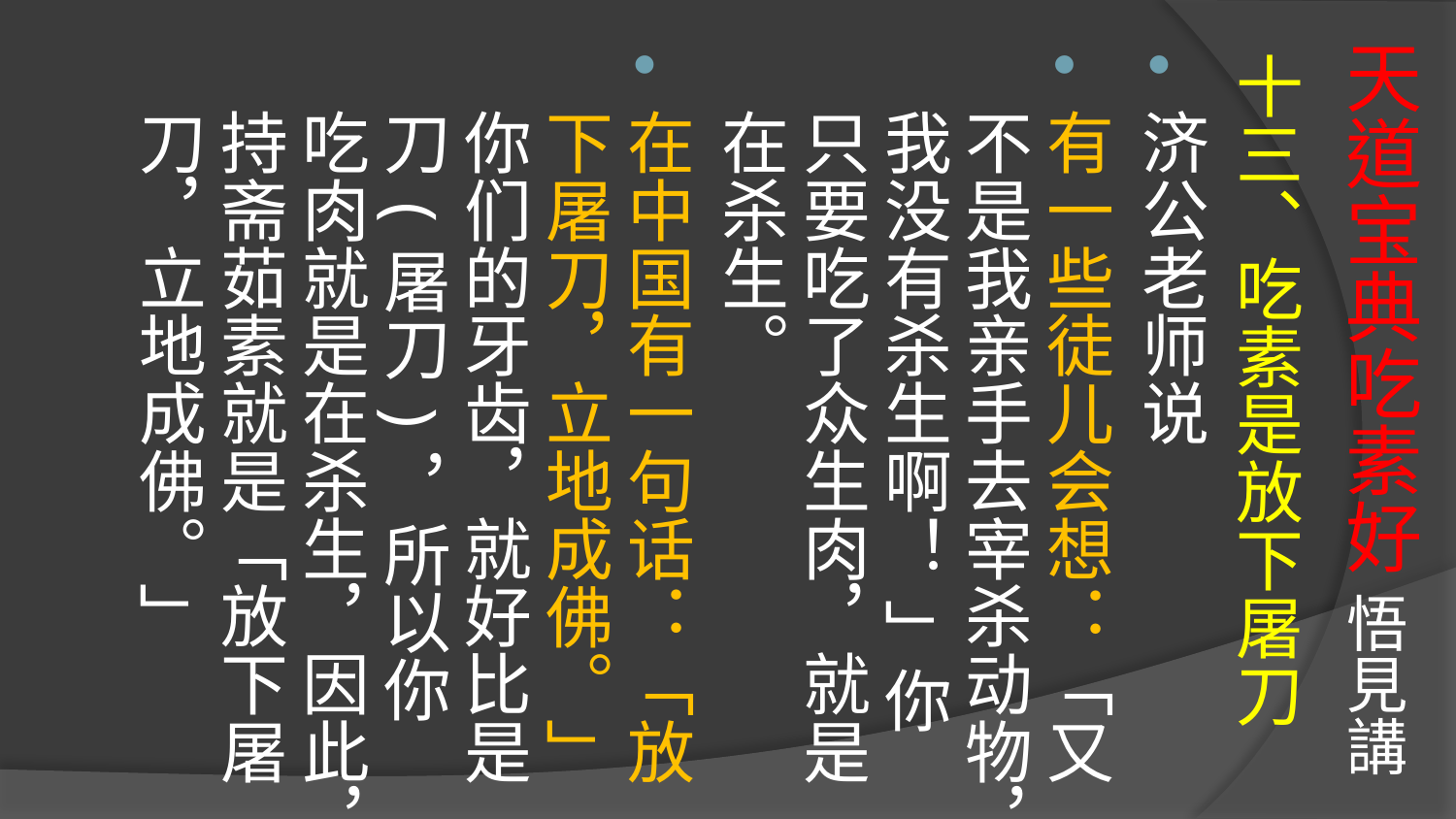

# 天道宝典吃素好 悟見講
十三、吃素是放下屠刀
济公老师说
有一些徒儿会想：「又不是我亲手去宰杀动物，我没有杀生啊！ 」你只要吃了众生肉，就是在杀生。
在中国有一句话：「放下屠刀，立地成佛。」你们的牙齿，就好比是刀(屠刀)，所以你吃肉就是在杀生，因此，持斋茹素就是「放下屠刀，立地成佛。」